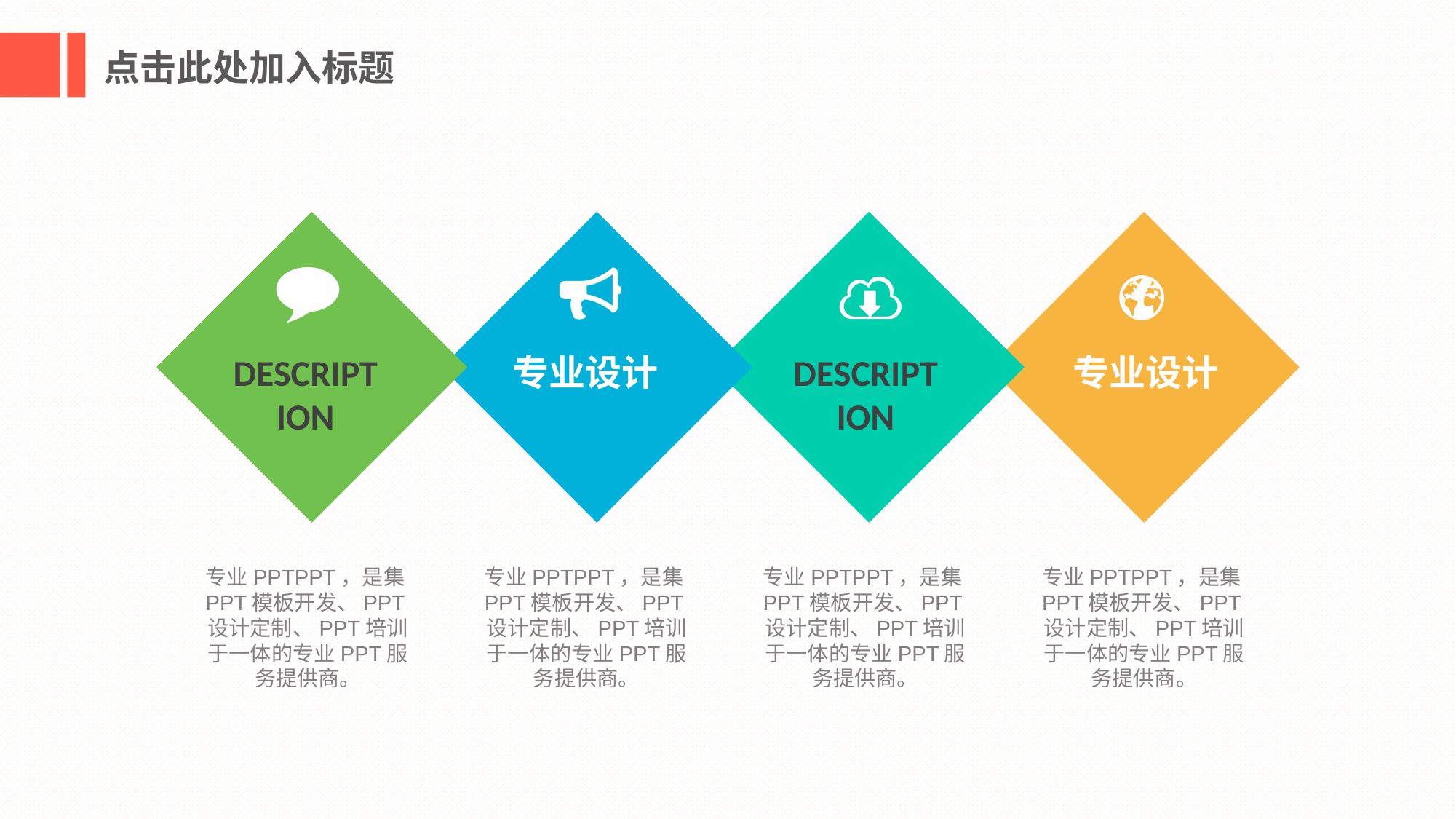

点击此处加入标题

DESCRIPTION
专业设计
DESCRIPTION
专业设计
专业PPTPPT，是集PPT模板开发、PPT设计定制、PPT培训于一体的专业PPT服务提供商。
专业PPTPPT，是集PPT模板开发、PPT设计定制、PPT培训于一体的专业PPT服务提供商。
专业PPTPPT，是集PPT模板开发、PPT设计定制、PPT培训于一体的专业PPT服务提供商。
专业PPTPPT，是集PPT模板开发、PPT设计定制、PPT培训于一体的专业PPT服务提供商。